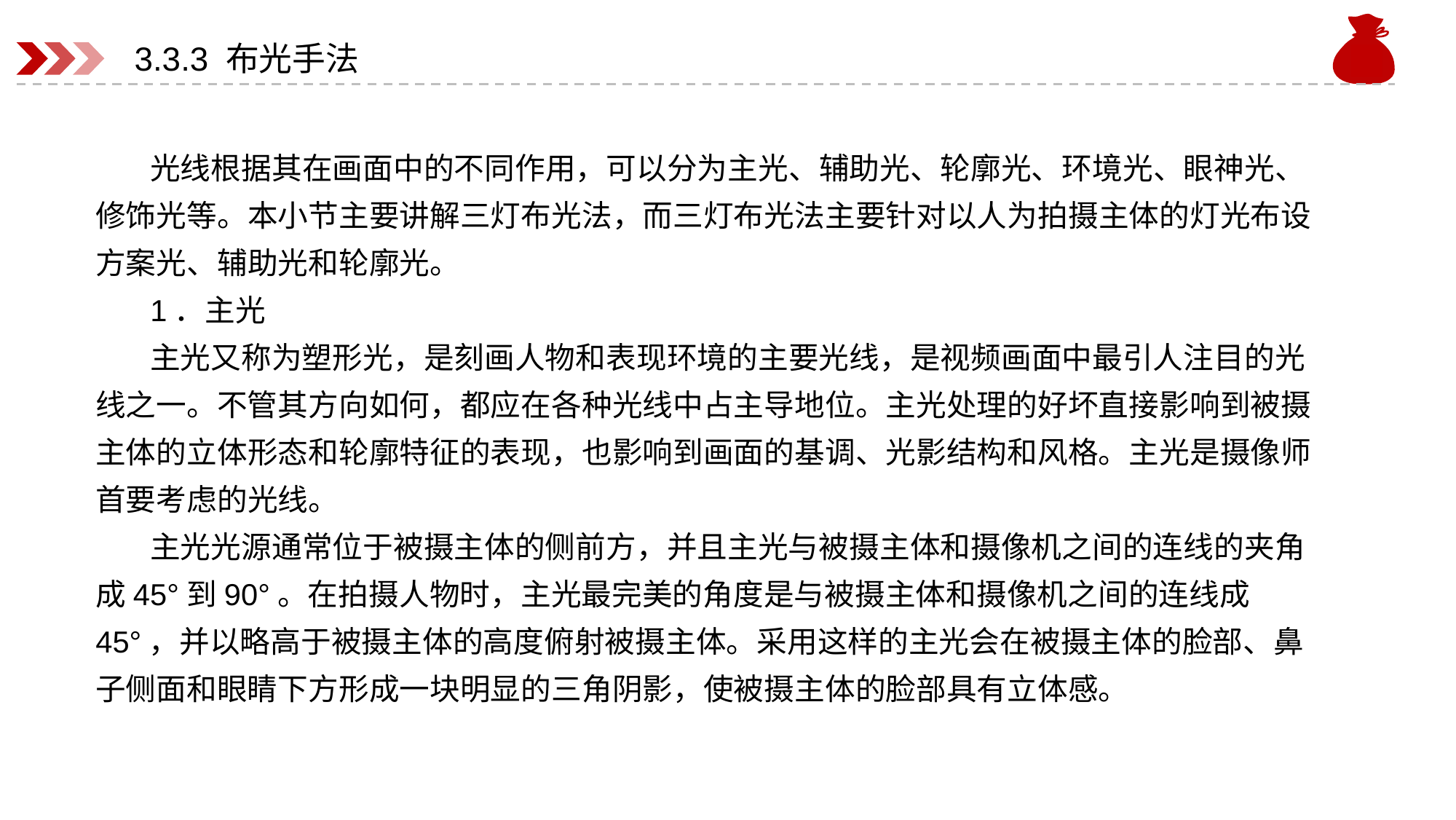

# 3.3.3 布光手法
35
光线根据其在画面中的不同作用，可以分为主光、辅助光、轮廓光、环境光、眼神光、修饰光等。本小节主要讲解三灯布光法，而三灯布光法主要针对以人为拍摄主体的灯光布设方案光、辅助光和轮廓光。
1．主光
主光又称为塑形光，是刻画人物和表现环境的主要光线，是视频画面中最引人注目的光线之一。不管其方向如何，都应在各种光线中占主导地位。主光处理的好坏直接影响到被摄主体的立体形态和轮廓特征的表现，也影响到画面的基调、光影结构和风格。主光是摄像师首要考虑的光线。
主光光源通常位于被摄主体的侧前方，并且主光与被摄主体和摄像机之间的连线的夹角成45°到90°。在拍摄人物时，主光最完美的角度是与被摄主体和摄像机之间的连线成45°，并以略高于被摄主体的高度俯射被摄主体。采用这样的主光会在被摄主体的脸部、鼻子侧面和眼睛下方形成一块明显的三角阴影，使被摄主体的脸部具有立体感。